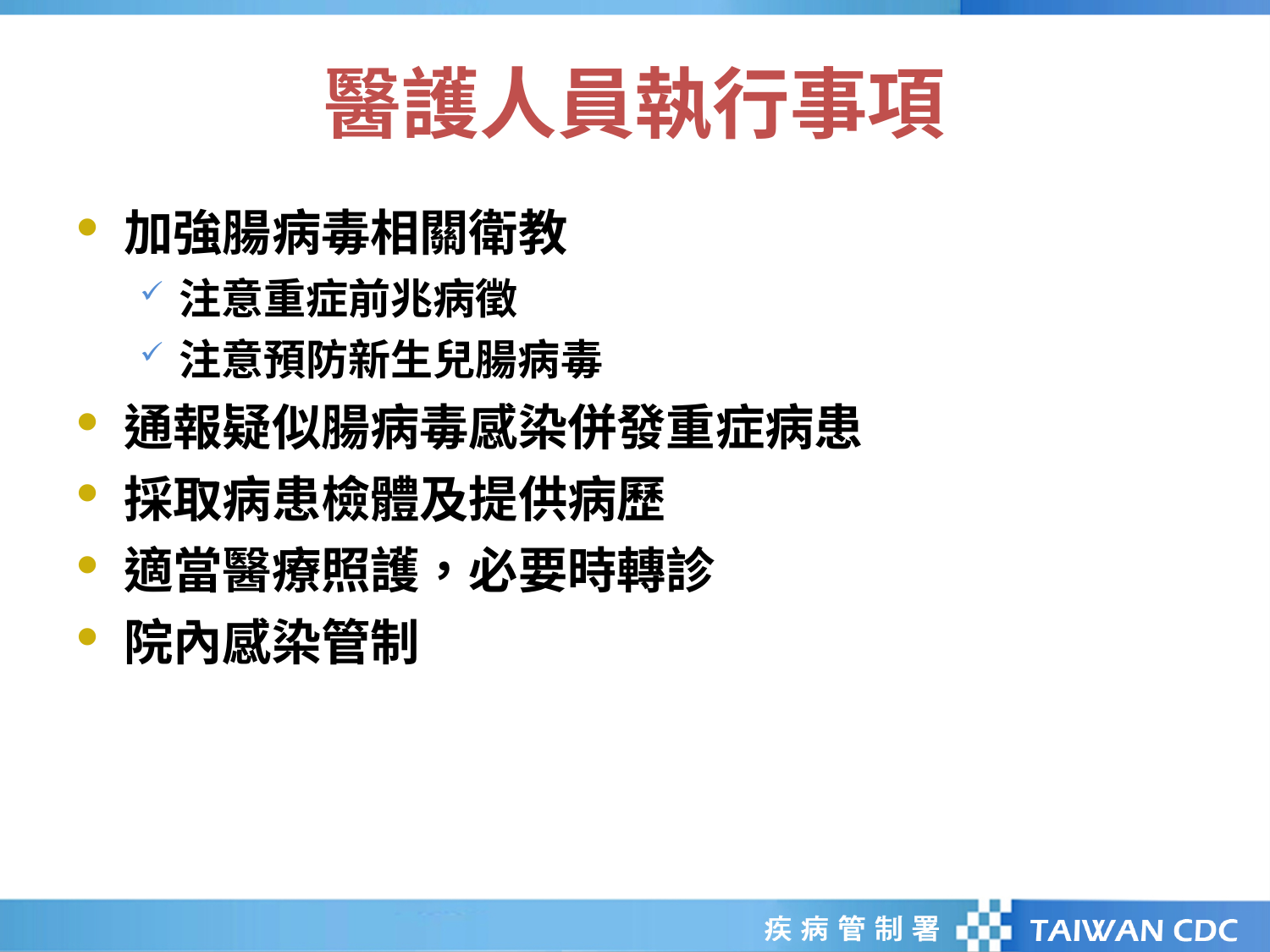

# 醫護人員執行事項
加強腸病毒相關衛教
注意重症前兆病徵
注意預防新生兒腸病毒
通報疑似腸病毒感染併發重症病患
採取病患檢體及提供病歷
適當醫療照護，必要時轉診
院內感染管制